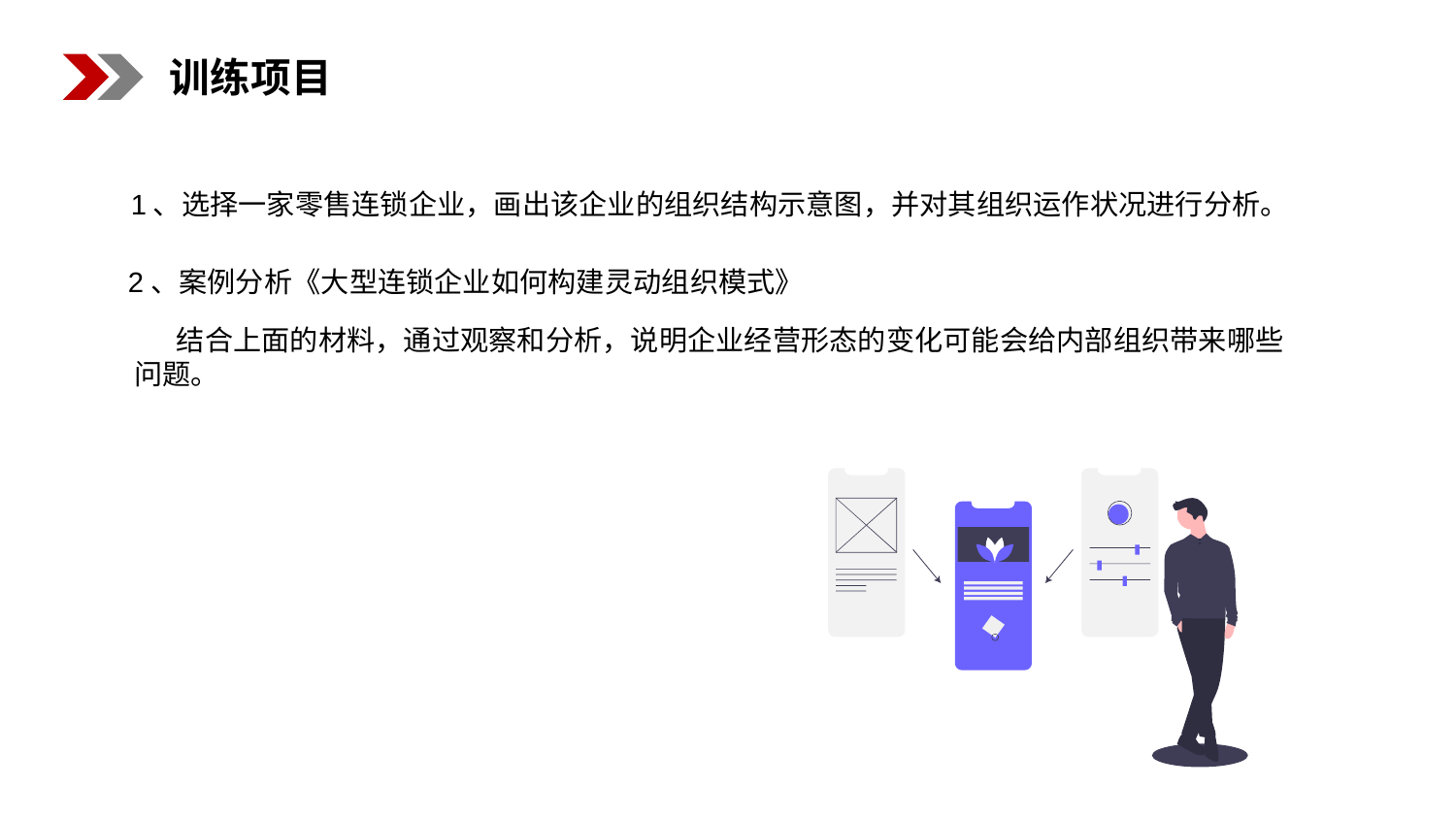

训练项目

1、选择一家零售连锁企业，画出该企业的组织结构示意图，并对其组织运作状况进行分析。
2、案例分析《大型连锁企业如何构建灵动组织模式》
结合上面的材料，通过观察和分析，说明企业经营形态的变化可能会给内部组织带来哪些问题。